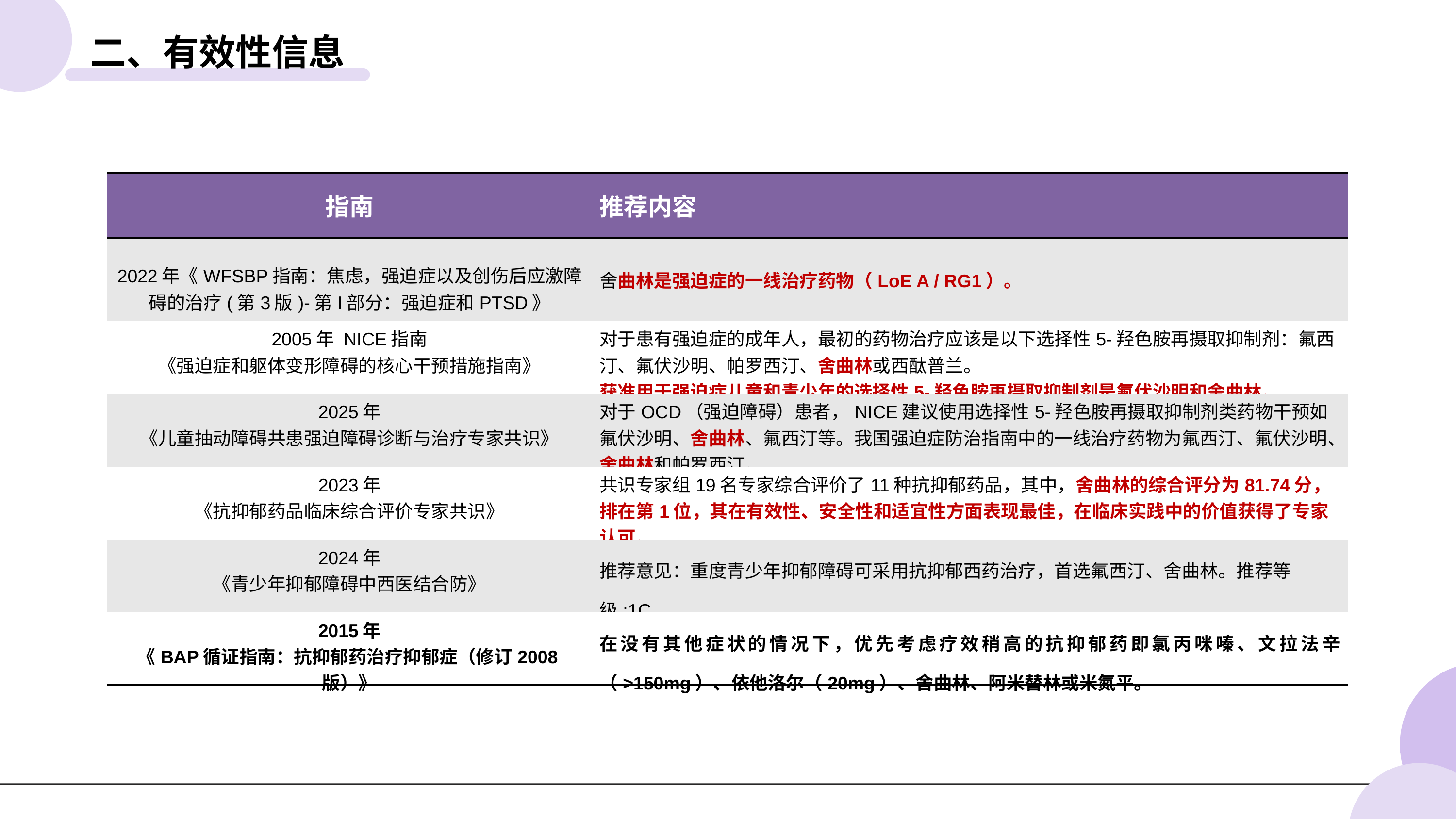

二、有效性信息

| 指南 | 推荐内容 |
| --- | --- |
| 2022年《WFSBP指南：焦虑，强迫症以及创伤后应激障碍的治疗(第3版)-第I部分：强迫症和PTSD》 | 舍曲林是强迫症的一线治疗药物（LoE A / RG1）。 |
| 2005年 NICE指南 《强迫症和躯体变形障碍的核心干预措施指南》 | 对于患有强迫症的成年人，最初的药物治疗应该是以下选择性5-羟色胺再摄取抑制剂：氟西汀、氟伏沙明、帕罗西汀、舍曲林或西酞普兰。 获准用于强迫症儿童和青少年的选择性5-羟色胺再摄取抑制剂是氟伏沙明和舍曲林。 |
| 2025年 《儿童抽动障碍共患强迫障碍诊断与治疗专家共识》 | 对于OCD（强迫障碍）患者，NICE建议使用选择性5-羟色胺再摄取抑制剂类药物干预如氟伏沙明、舍曲林、氟西汀等。我国强迫症防治指南中的一线治疗药物为氟西汀、氟伏沙明、舍曲林和帕罗西汀。 |
| 2023年 《抗抑郁药品临床综合评价专家共识》 | 共识专家组19名专家综合评价了11种抗抑郁药品，其中，舍曲林的综合评分为81.74分，排在第1位，其在有效性、安全性和适宜性方面表现最佳，在临床实践中的价值获得了专家认可。 |
| 2024年 《青少年抑郁障碍中西医结合防》 | 推荐意见：重度青少年抑郁障碍可采用抗抑郁西药治疗，首选氟西汀、舍曲林。推荐等级:1C。 |
| 2015年 《BAP循证指南：抗抑郁药治疗抑郁症（修订2008版）》 | 在没有其他症状的情况下，优先考虑疗效稍高的抗抑郁药即氯丙咪嗪、文拉法辛（>150mg）、依他洛尔（20mg）、舍曲林、阿米替林或米氮平。 |